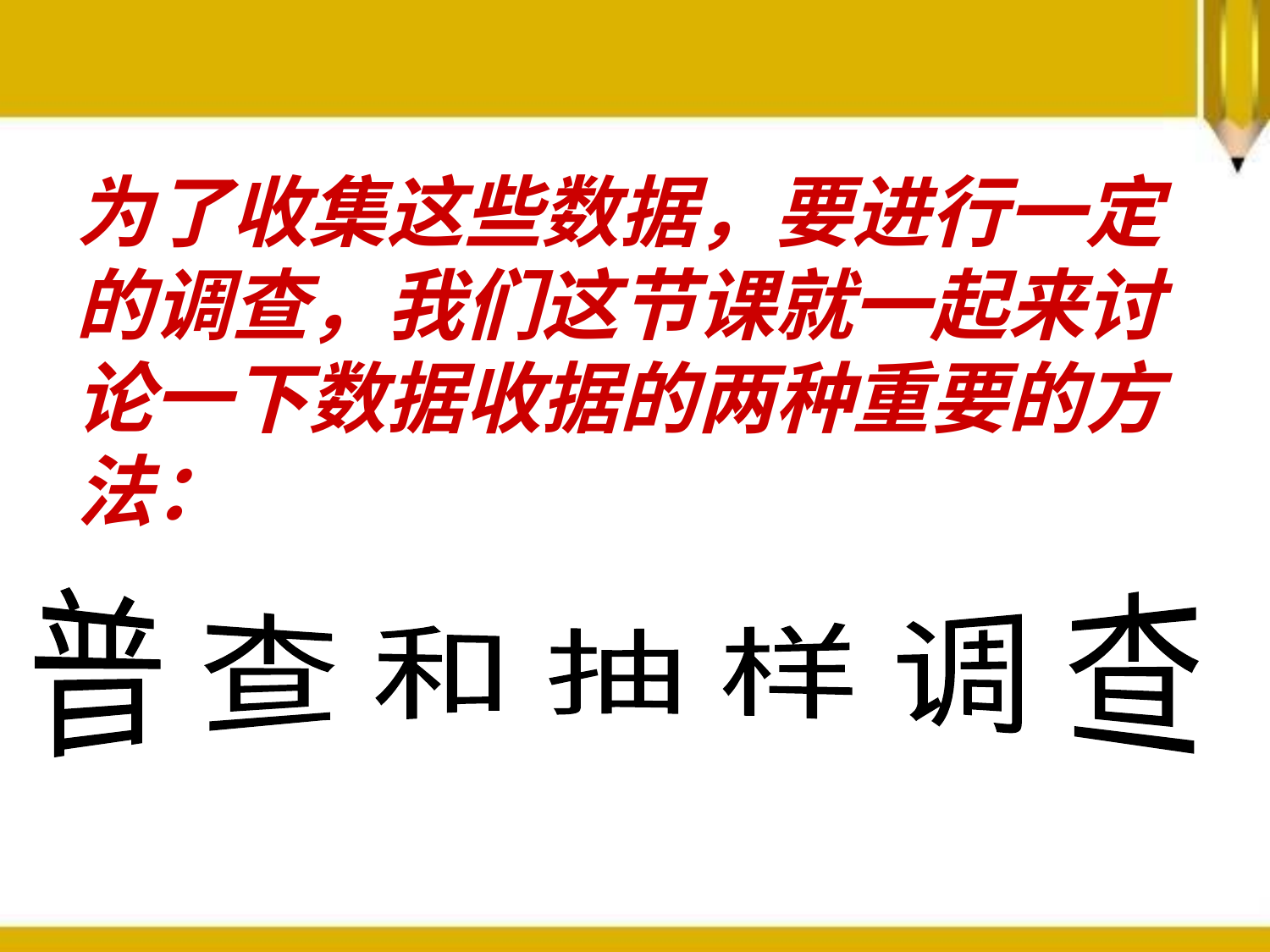

为了收集这些数据，要进行一定的调查，我们这节课就一起来讨论一下数据收据的两种重要的方法：
普 查 和 抽 样 调 查